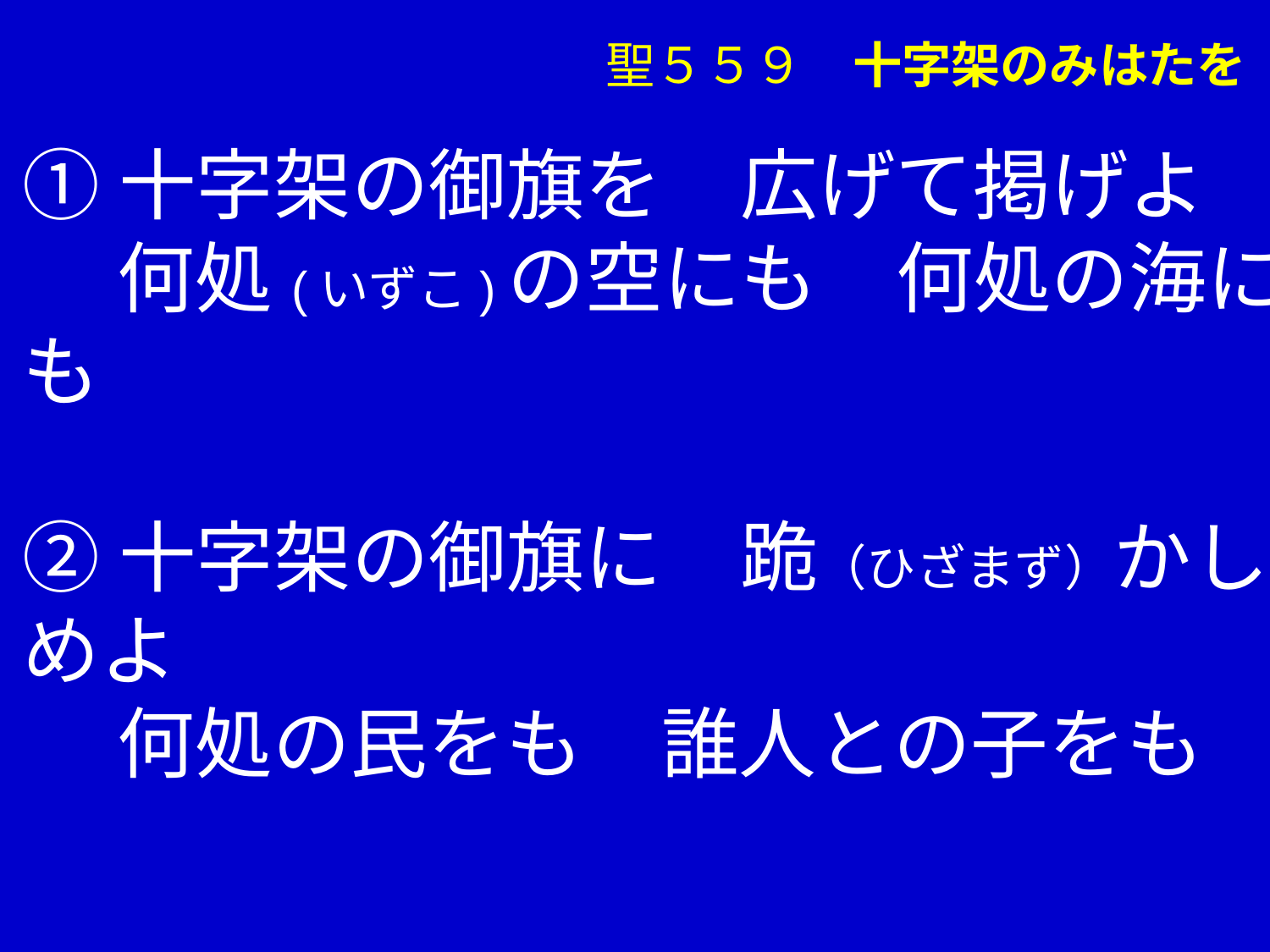

聖５５９　十字架のみはたを
①十字架の御旗を　広げて掲げよ
　 何処(いずこ)の空にも　何処の海にも

②十字架の御旗に　跪（ひざまず）かしめよ
　 何処の民をも　誰人との子をも